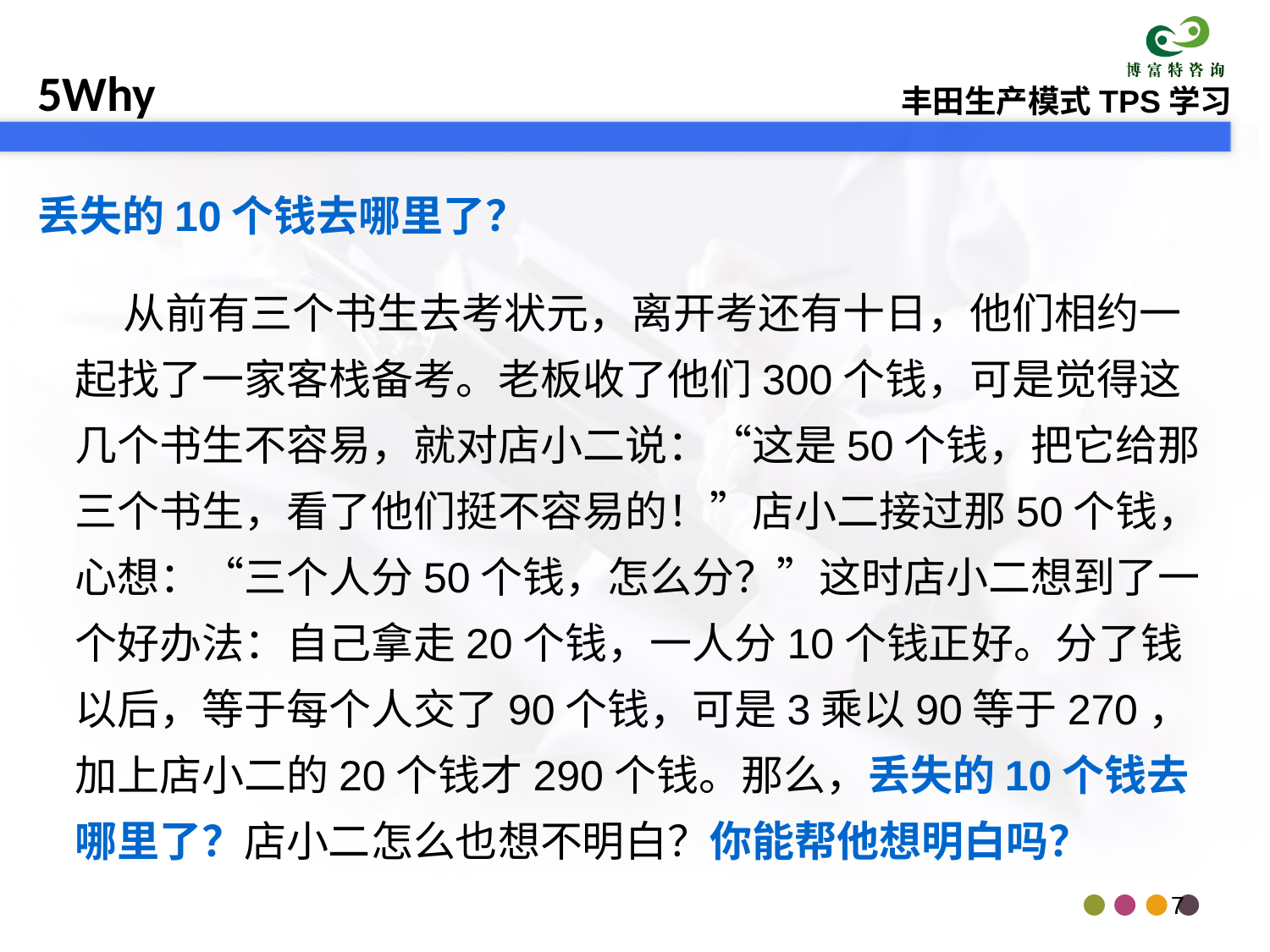

丢失的10个钱去哪里了？
    从前有三个书生去考状元，离开考还有十日，他们相约一起找了一家客栈备考。老板收了他们300个钱，可是觉得这几个书生不容易，就对店小二说：“这是50个钱，把它给那三个书生，看了他们挺不容易的！”店小二接过那50个钱，心想：“三个人分50个钱，怎么分？”这时店小二想到了一个好办法：自己拿走20个钱，一人分10个钱正好。分了钱以后，等于每个人交了90个钱，可是3乘以90等于270，加上店小二的20个钱才290个钱。那么，丢失的10个钱去哪里了？店小二怎么也想不明白？你能帮他想明白吗？